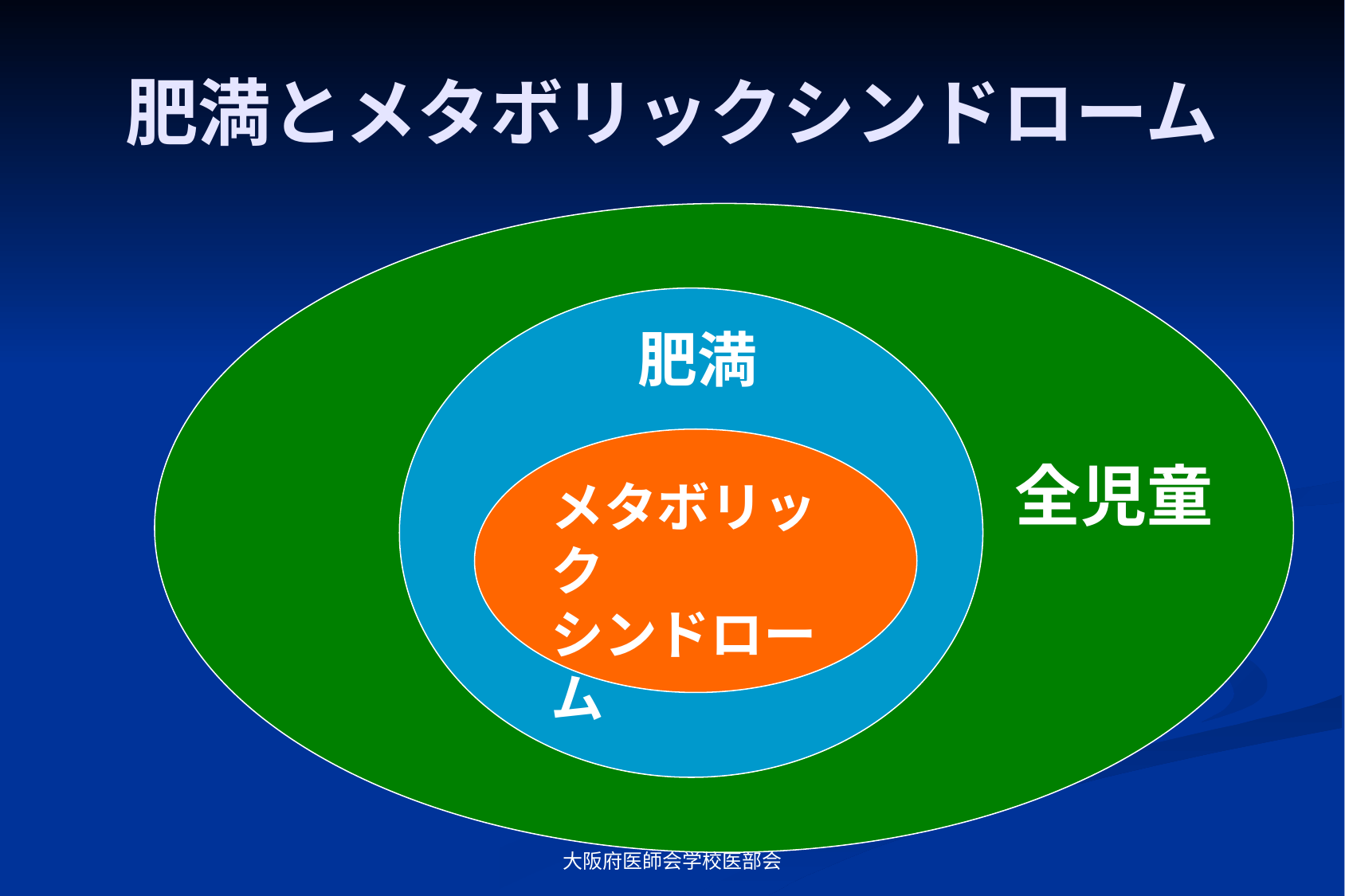

# 肥満とメタボリックシンドローム

肥満
メタボリック
シンドローム
全児童
大阪府医師会学校医部会